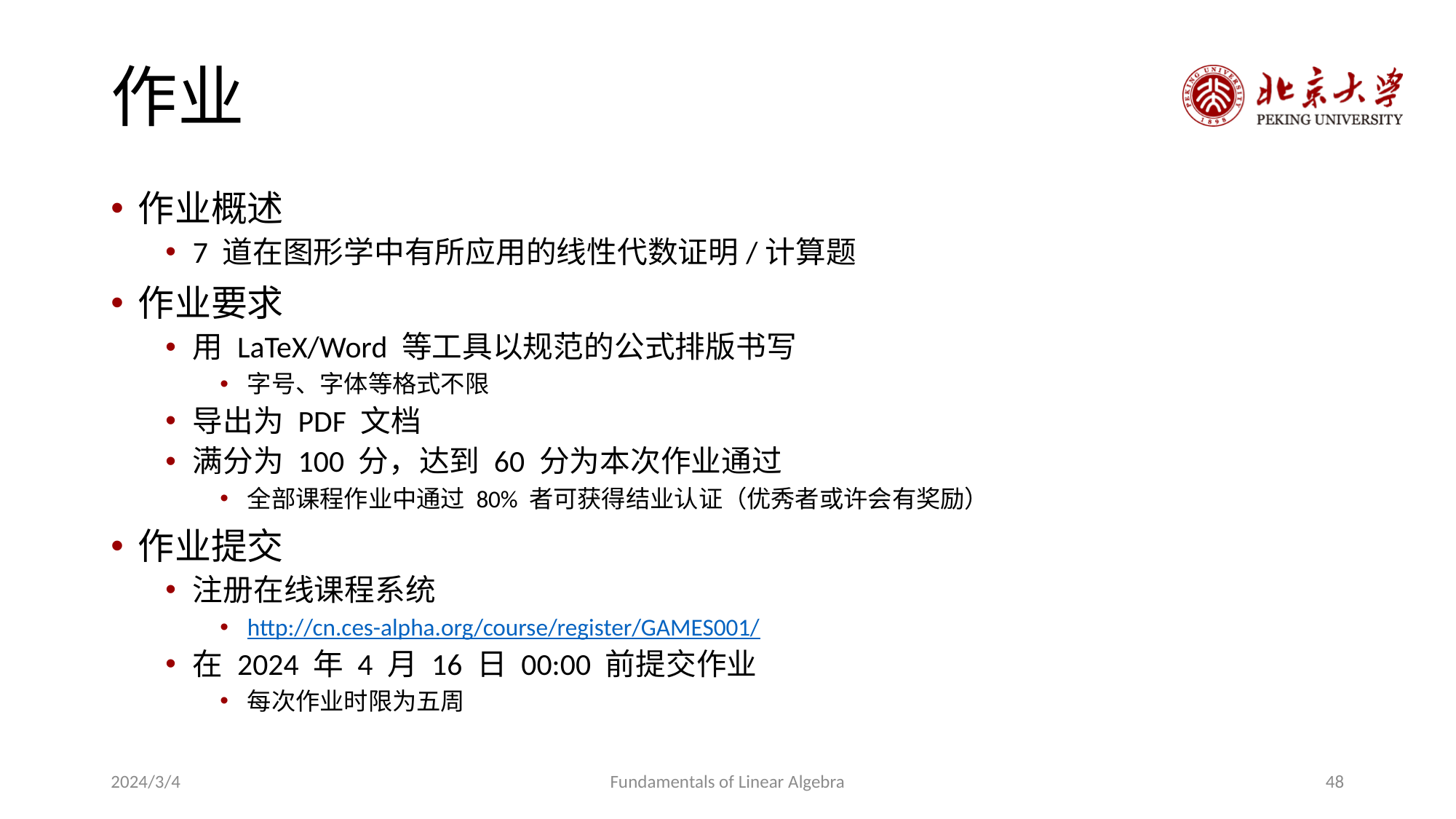

# 作业
作业概述
7 道在图形学中有所应用的线性代数证明/计算题
作业要求
用 LaTeX/Word 等工具以规范的公式排版书写
字号、字体等格式不限
导出为 PDF 文档
满分为 100 分，达到 60 分为本次作业通过
全部课程作业中通过 80% 者可获得结业认证（优秀者或许会有奖励）
作业提交
注册在线课程系统
http://cn.ces-alpha.org/course/register/GAMES001/
在 2024 年 4 月 16 日 00:00 前提交作业
每次作业时限为五周
2024/3/4
Fundamentals of Linear Algebra
48